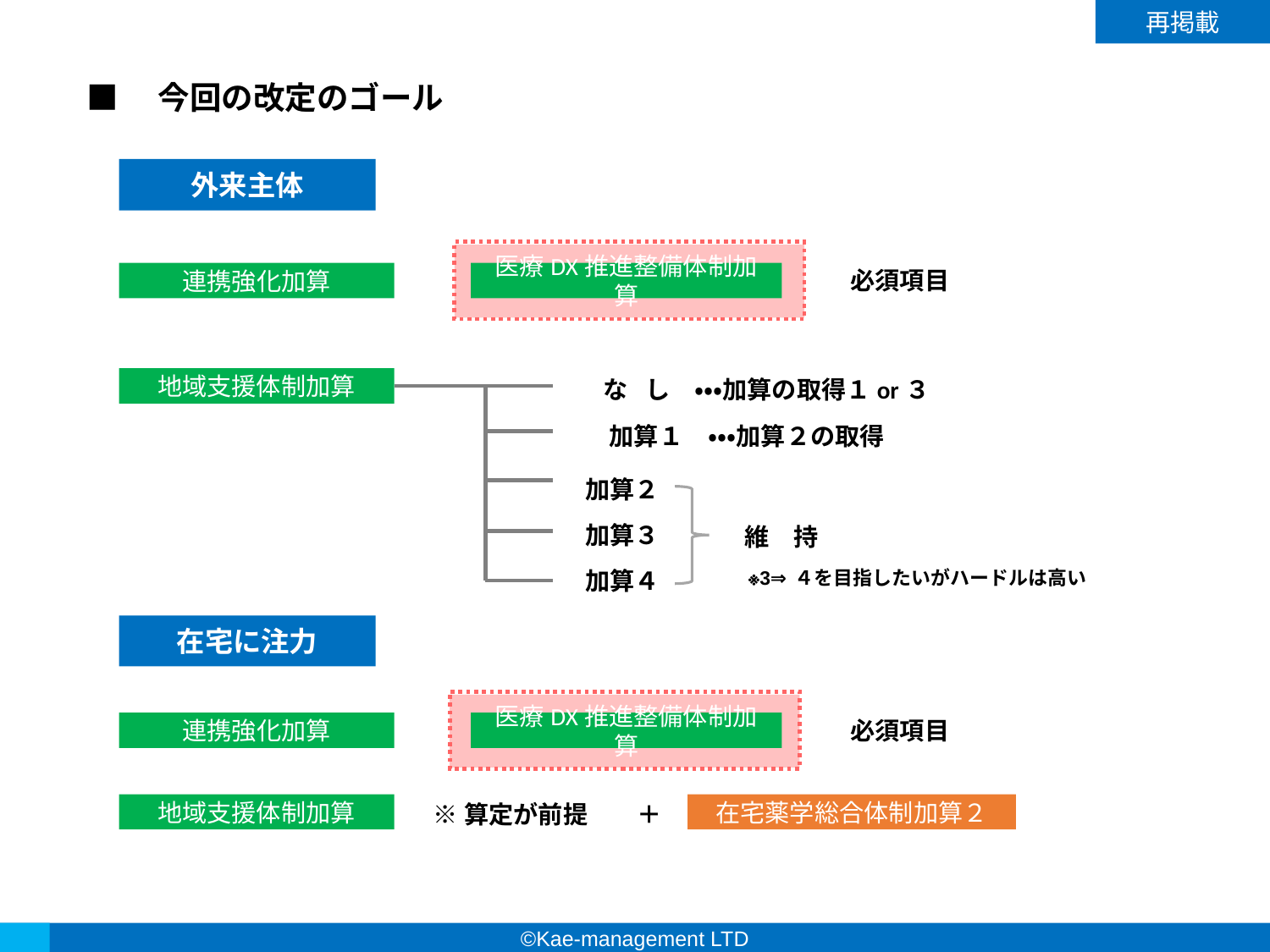

再掲載
■　今回の改定のゴール
外来主体

必須項目
連携強化加算
医療DX推進整備体制加算
地域支援体制加算
な   し　・・・加算の取得１or３
加算１　・・・加算２の取得
加算２

加算３
維　持
加算４
※3⇒４を目指したいがハードルは高い
在宅に注力

必須項目
連携強化加算
医療DX推進整備体制加算
※算定が前提　　＋
地域支援体制加算
在宅薬学総合体制加算２